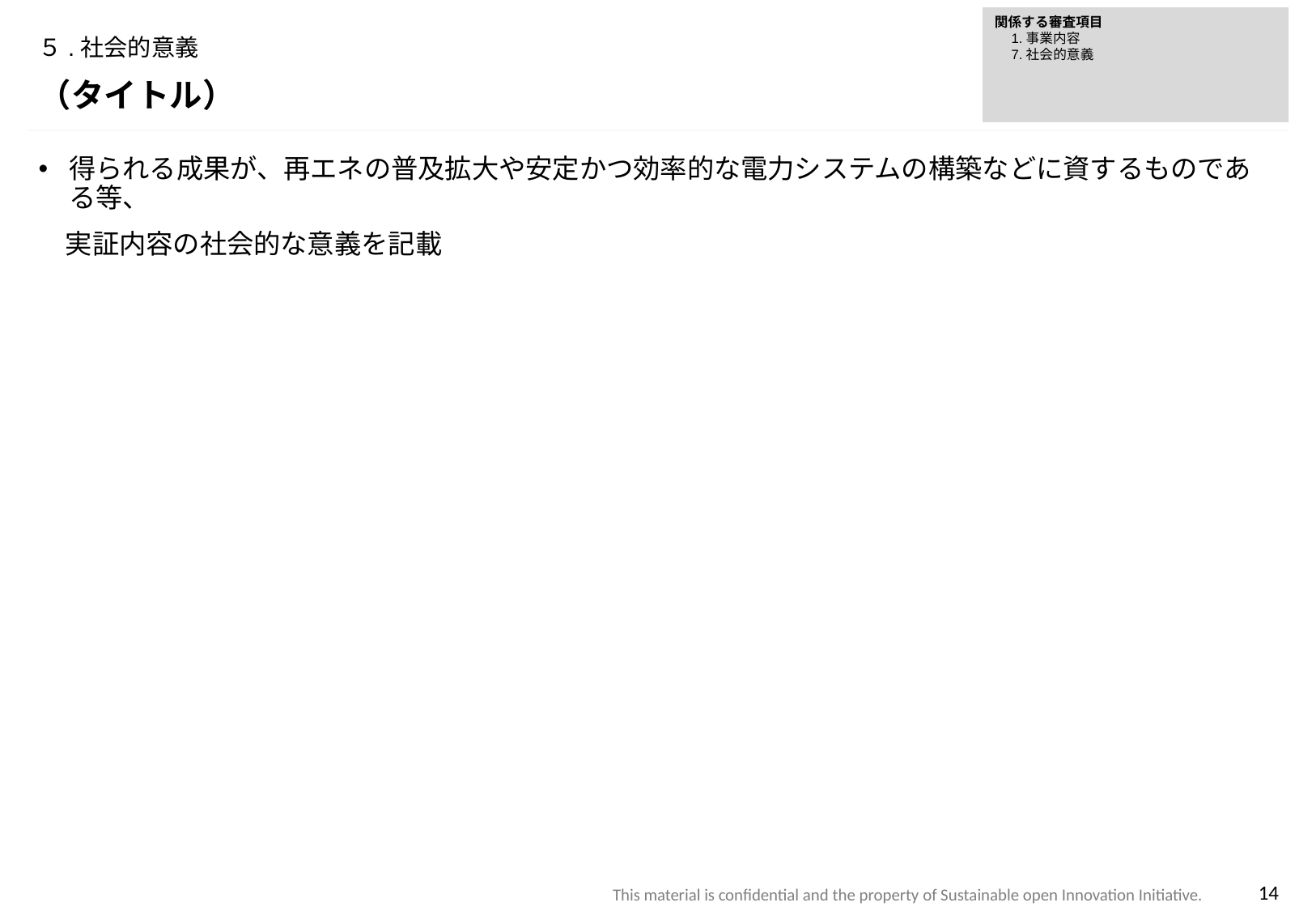

関係する審査項目
　1.事業内容
　7.社会的意義
# ５.社会的意義
（タイトル）
得られる成果が、再エネの普及拡大や安定かつ効率的な電力システムの構築などに資するものである等、
　実証内容の社会的な意義を記載